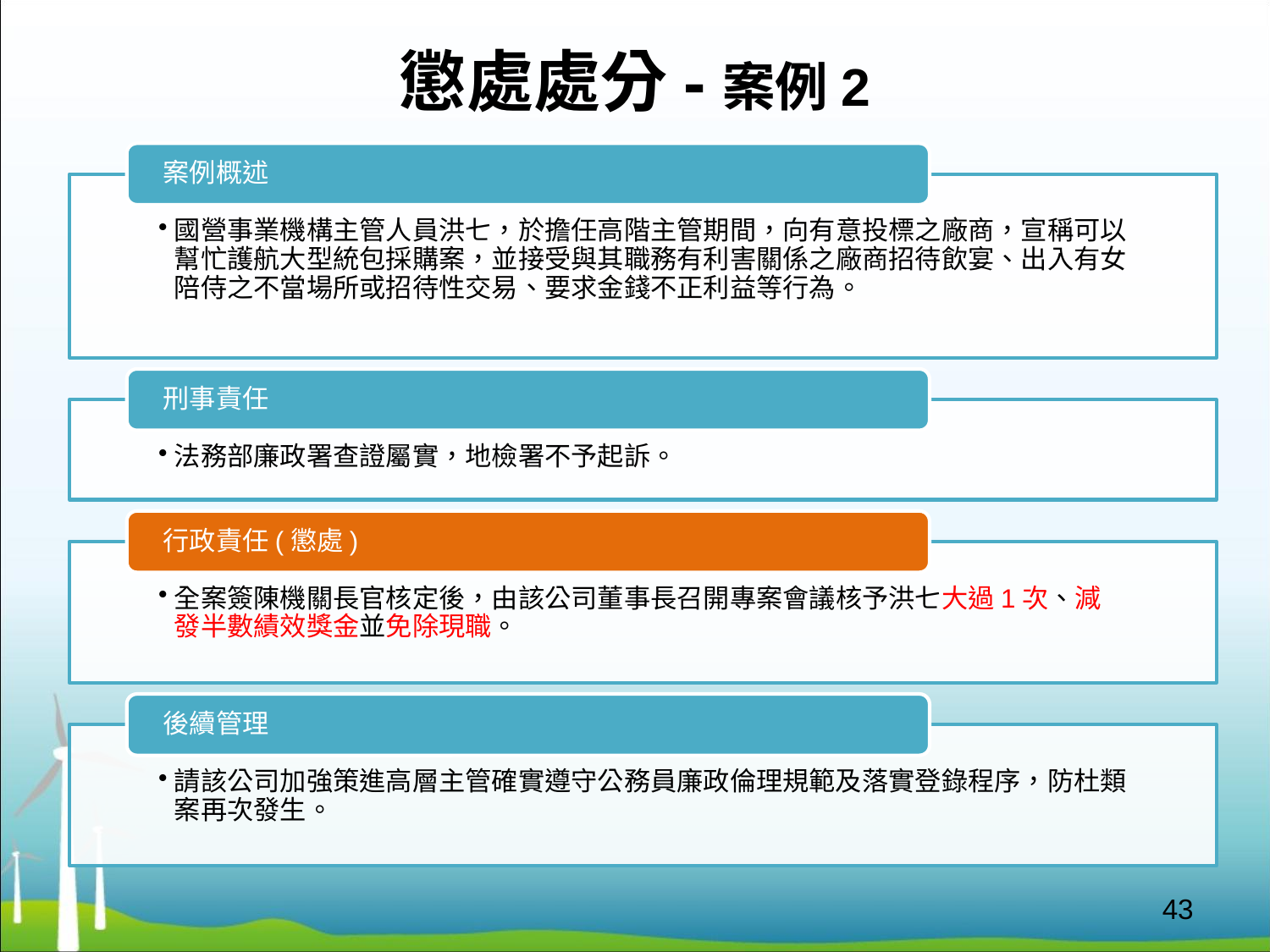

# 懲處處分-案例2
國營事業機構主管人員洪七，於擔任高階主管期間，向有意投標之廠商，宣稱可以幫忙護航大型統包採購案，並接受與其職務有利害關係之廠商招待飲宴、出入有女陪侍之不當場所或招待性交易、要求金錢不正利益等行為。
案例概述
法務部廉政署查證屬實，地檢署不予起訴。
刑事責任
全案簽陳機關長官核定後，由該公司董事長召開專案會議核予洪七大過1次、減發半數績效獎金並免除現職。
行政責任(懲處)
請該公司加強策進高層主管確實遵守公務員廉政倫理規範及落實登錄程序，防杜類案再次發生。
後續管理
43